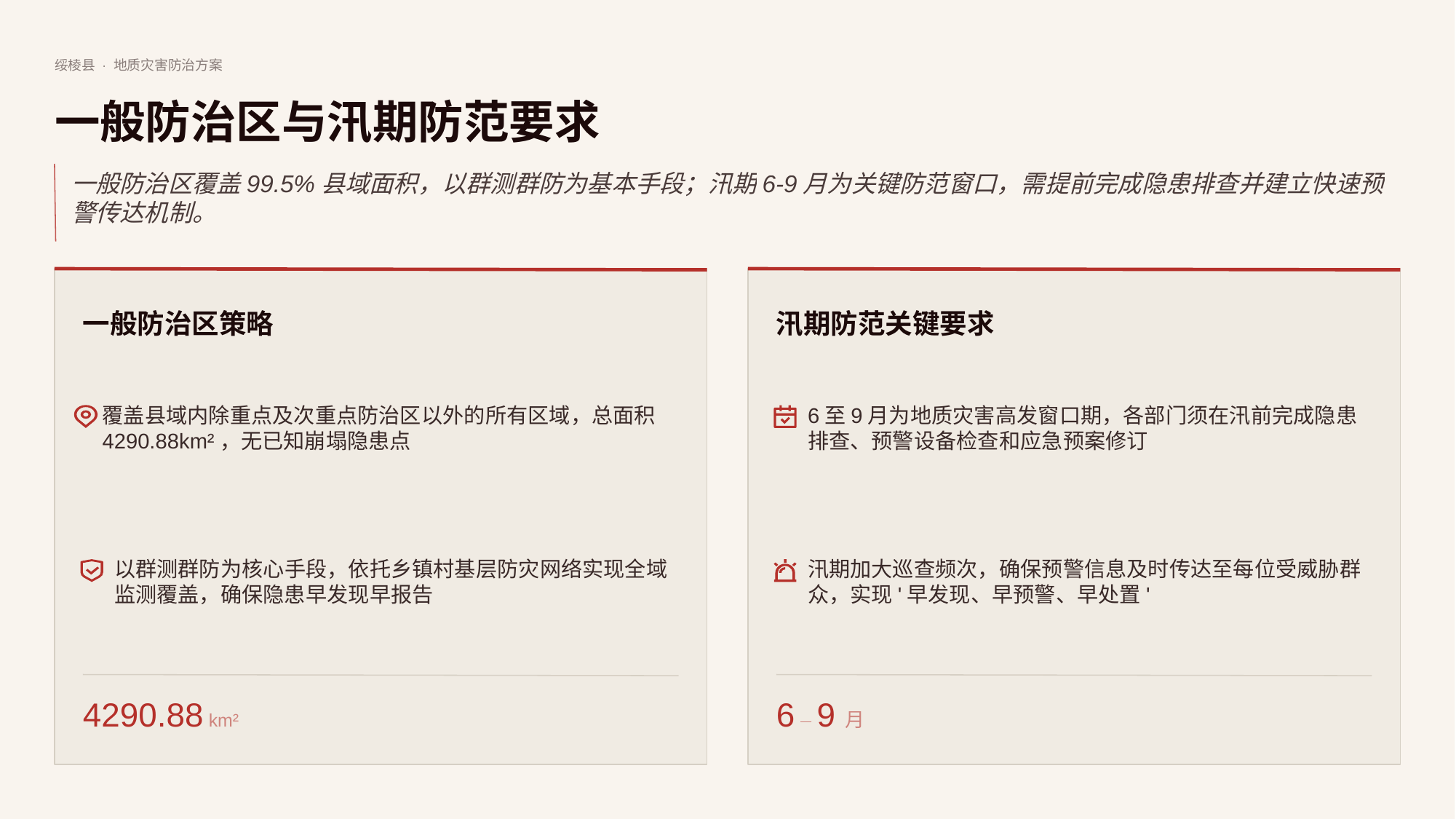

绥棱县 · 地质灾害防治方案
一般防治区与汛期防范要求

一般防治区覆盖99.5%县域面积，以群测群防为基本手段；汛期6-9月为关键防范窗口，需提前完成隐患排查并建立快速预
警传达机制。

一般防治区策略
汛期防范关键要求
覆盖县域内除重点及次重点防治区以外的所有区域，总面积
4290.88km²，无已知崩塌隐患点
6至9月为地质灾害高发窗口期，各部门须在汛前完成隐患排查、预警设备检查和应急预案修订

以群测群防为核心手段，依托乡镇村基层防灾网络实现全域监测覆盖，确保隐患早发现早报告
汛期加大巡查频次，确保预警信息及时传达至每位受威胁群众，实现'早发现、早预警、早处置'

4290.88 km²
6 – 9 月